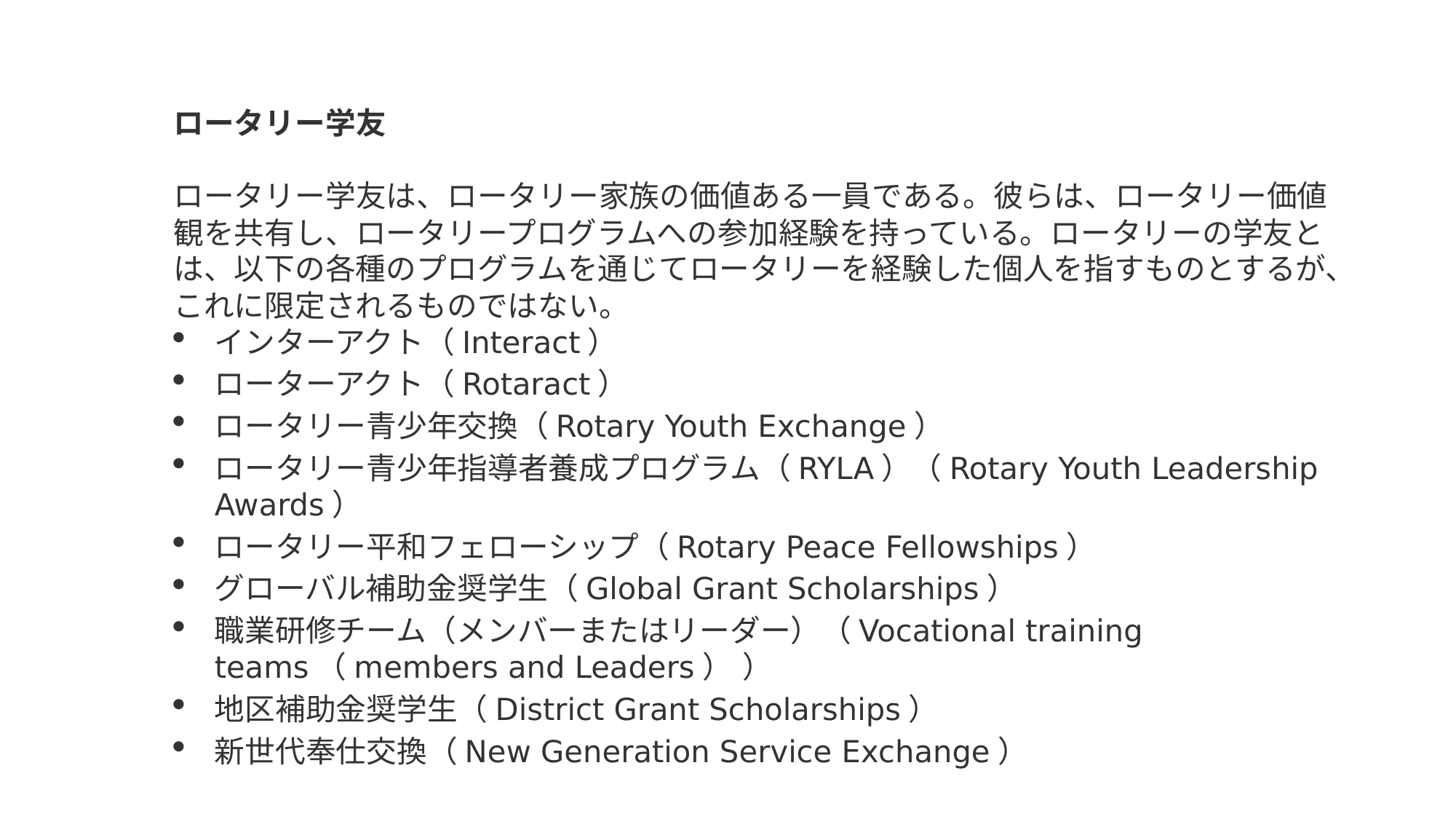

ロータリー学友

ロータリー学友は、ロータリー家族の価値ある一員である。彼らは、ロータリー価値観を共有し、ロータリープログラムへの参加経験を持っている。ロータリーの学友とは、以下の各種のプログラムを通じてロータリーを経験した個人を指すものとするが、これに限定されるものではない。
インターアクト（Interact）
ローターアクト（Rotaract）
ロータリー青少年交換（Rotary Youth Exchange）
ロータリー青少年指導者養成プログラム（RYLA）（Rotary Youth Leadership Awards）
ロータリー平和フェローシップ（Rotary Peace Fellowships）
グローバル補助金奨学生（Global Grant Scholarships）
職業研修チーム（メンバーまたはリーダー）（Vocational training teams（members and Leaders） ）
地区補助金奨学生（District Grant Scholarships）
新世代奉仕交換（New Generation Service Exchange）